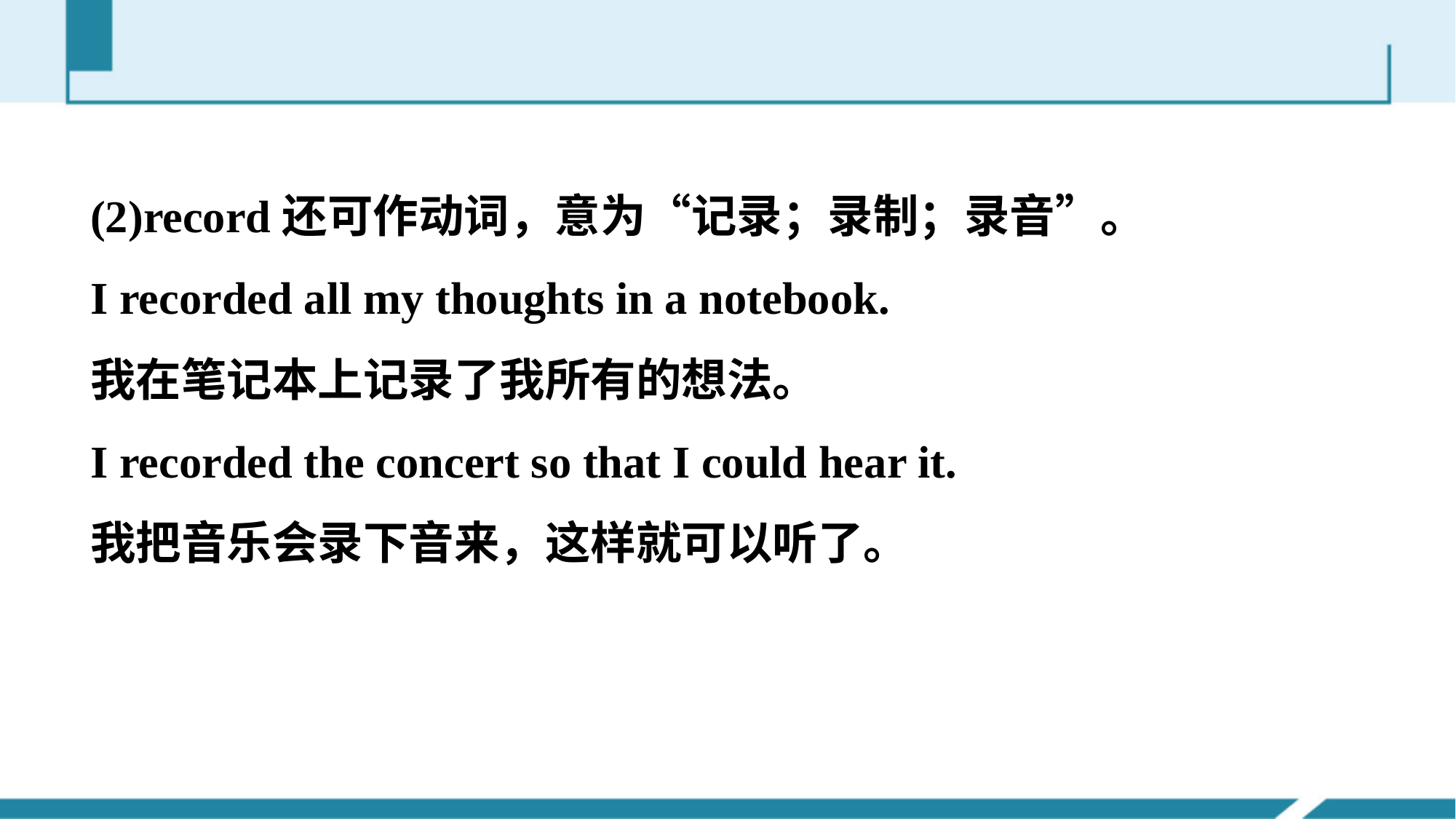

(2)record还可作动词，意为“记录；录制；录音”。
I recorded all my thoughts in a notebook.
我在笔记本上记录了我所有的想法。
I recorded the concert so that I could hear it.
我把音乐会录下音来，这样就可以听了。